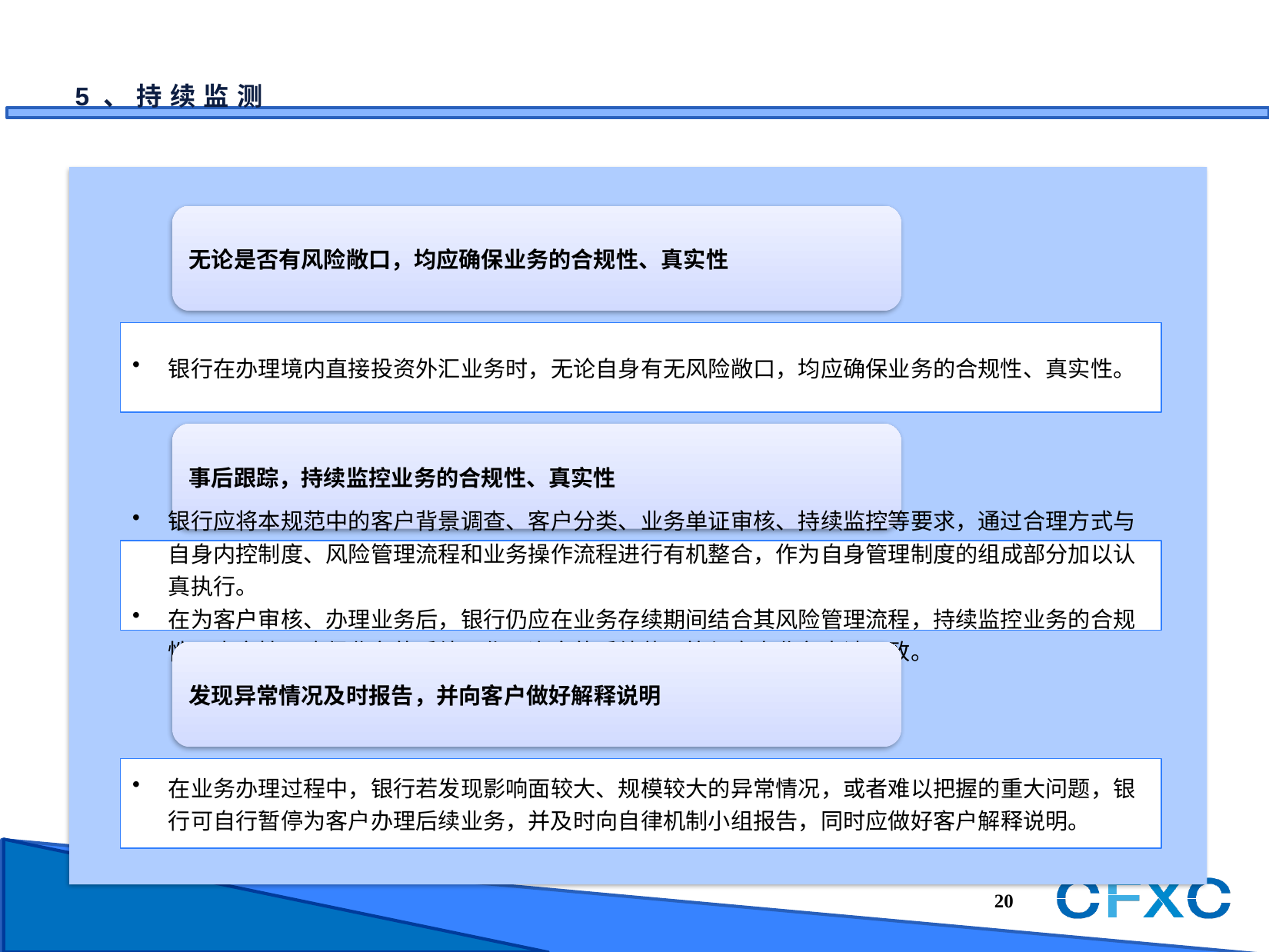

5、持续监测

事后跟踪，持续监控业务的合规性、真实性
银行应将本规范中的客户背景调查、客户分类、业务单证审核、持续监控等要求，通过合理方式与自身内控制度、风险管理流程和业务操作流程进行有机整合，作为自身管理制度的组成部分加以认真执行。
发现异常情况及时报告，并向客户做好解释说明
在业务办理过程中，银行若发现影响面较大、规模较大的异常情况，或者难以把握的重大问题，银行可自行暂停为客户办理后续业务，并及时向自律机制小组报告，同时应做好客户解释说明。
无论是否有风险敞口，均应确保业务的合规性、真实性
银行在办理境内直接投资外汇业务时，无论自身有无风险敞口，均应确保业务的合规性、真实性。
在为客户审核、办理业务后，银行仍应在业务存续期间结合其风险管理流程，持续监控业务的合规性、真实性，确保业务的后续运作、资金的后续使用等与客户业务申请一致。
20